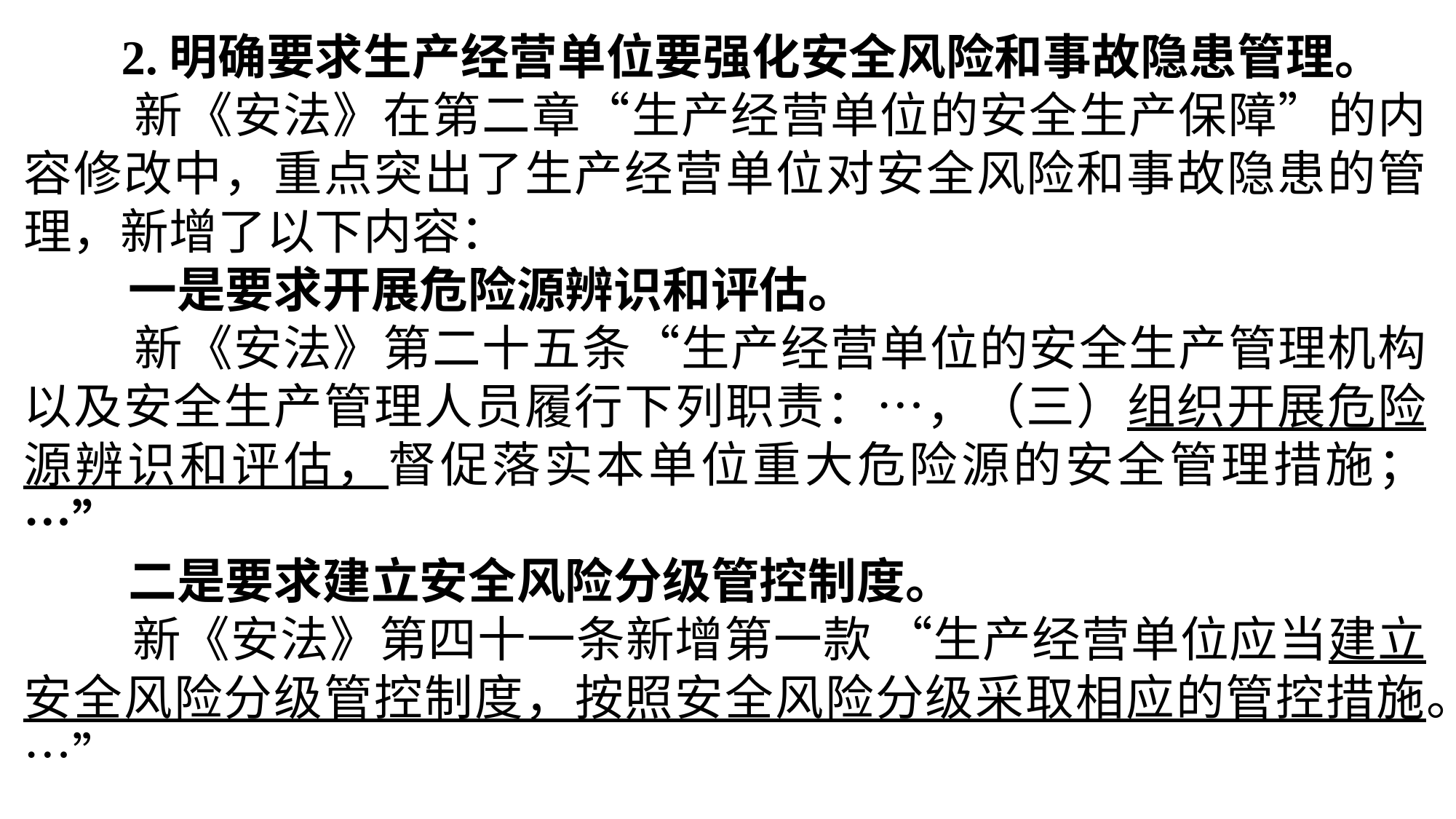

2.明确要求生产经营单位要强化安全风险和事故隐患管理。
    新《安法》在第二章“生产经营单位的安全生产保障”的内容修改中，重点突出了生产经营单位对安全风险和事故隐患的管理，新增了以下内容：
    一是要求开展危险源辨识和评估。
    新《安法》第二十五条“生产经营单位的安全生产管理机构以及安全生产管理人员履行下列职责：…，（三）组织开展危险源辨识和评估，督促落实本单位重大危险源的安全管理措施；…”
    二是要求建立安全风险分级管控制度。
    新《安法》第四十一条新增第一款 “生产经营单位应当建立安全风险分级管控制度，按照安全风险分级采取相应的管控措施。…”